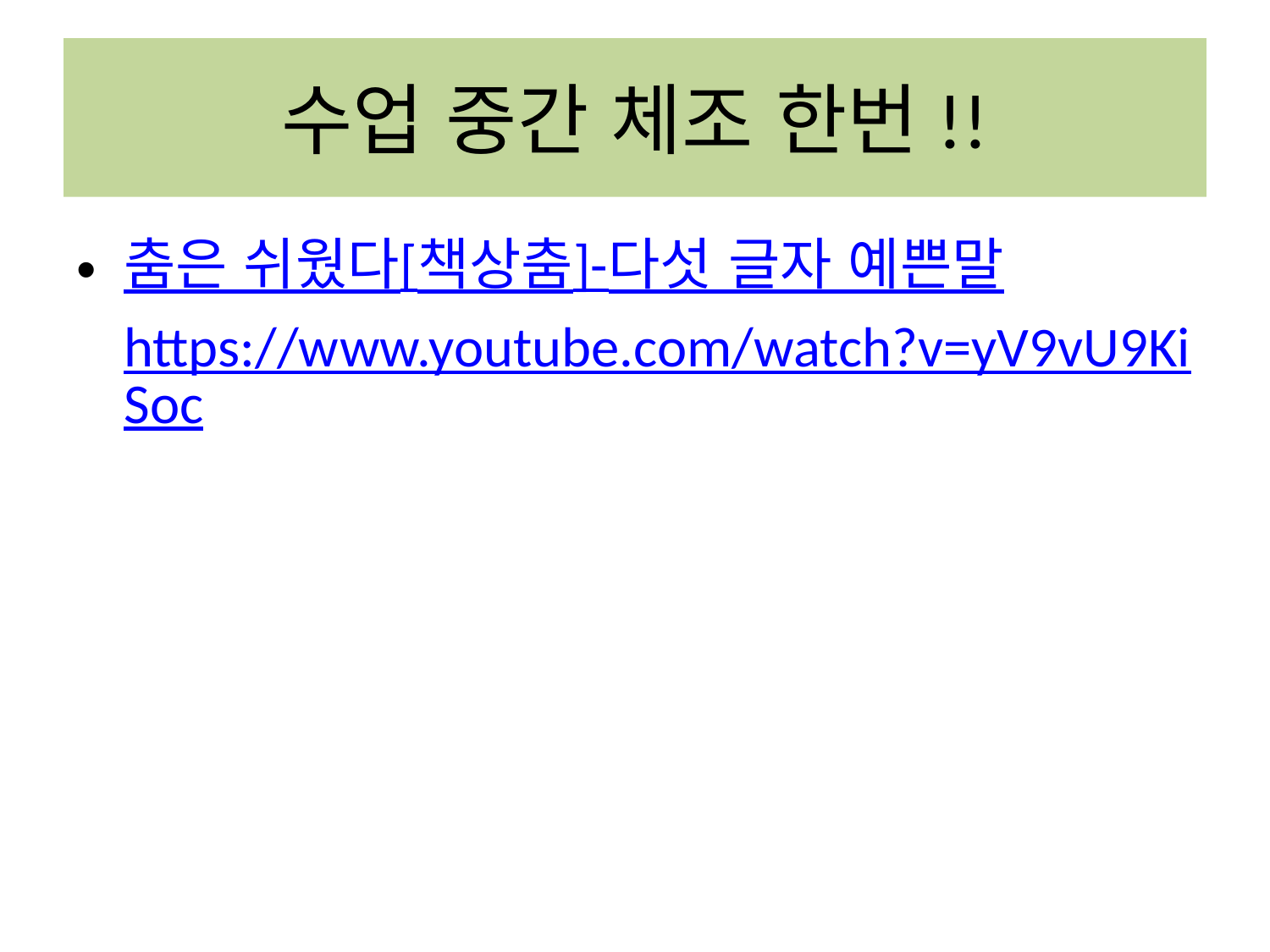

# 수업 중간 체조 한번!!
춤은 쉬웠다[책상춤]-다섯 글자 예쁜말https://www.youtube.com/watch?v=yV9vU9KiSoc